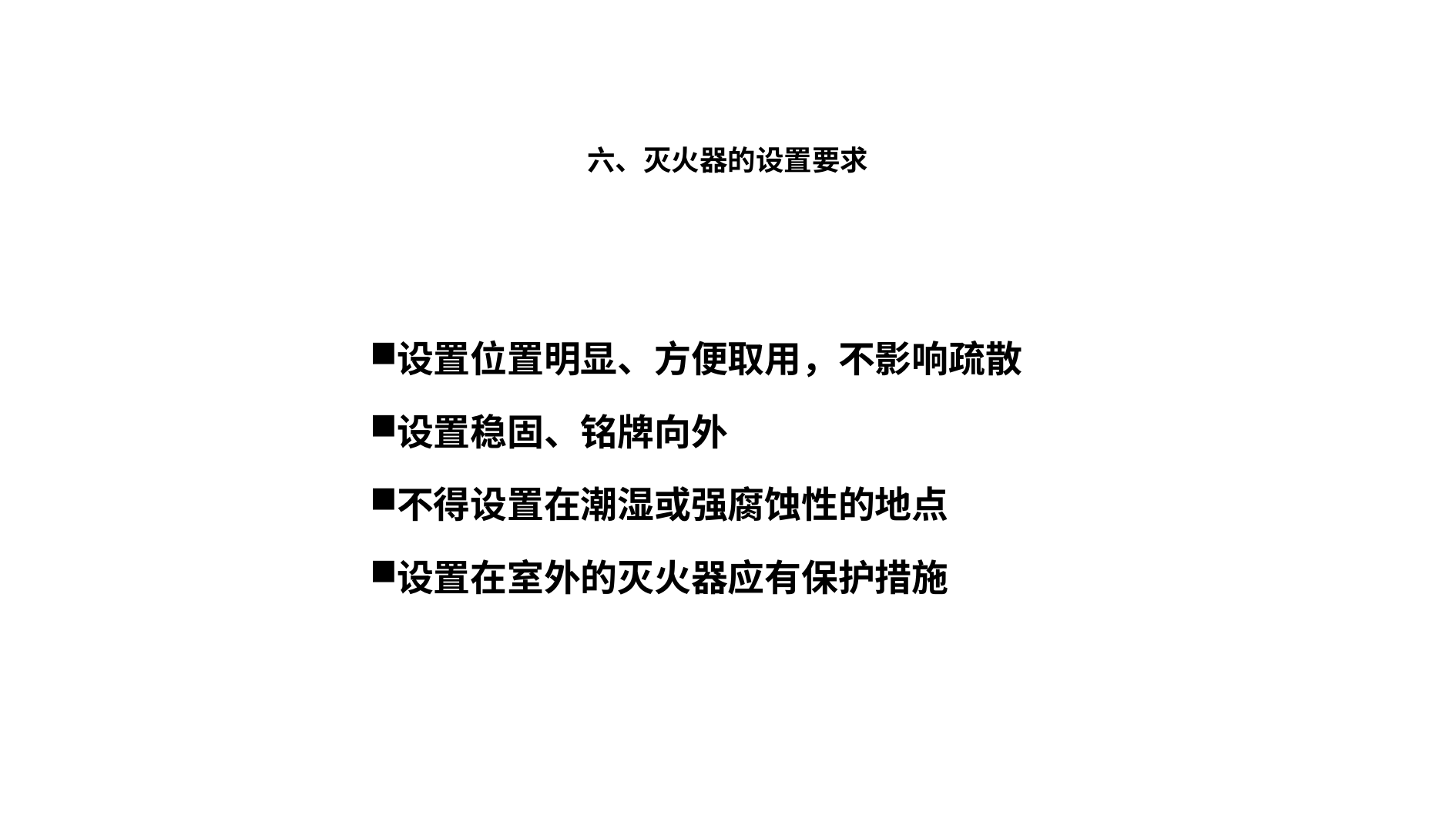

六、灭火器的设置要求
设置位置明显、方便取用，不影响疏散
设置稳固、铭牌向外
不得设置在潮湿或强腐蚀性的地点
设置在室外的灭火器应有保护措施